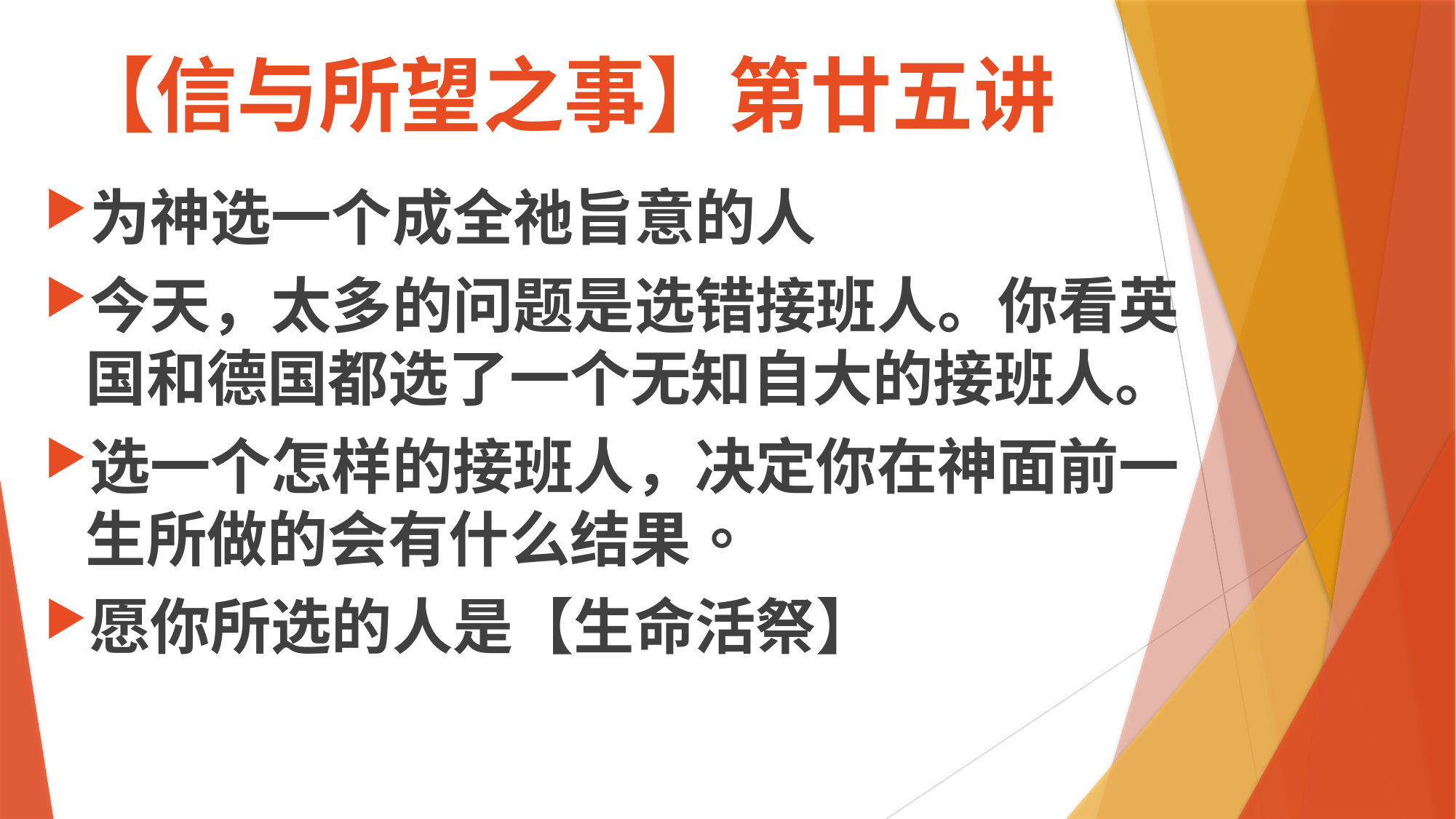

# 【信与所望之事】第廿五讲
为神选一个成全祂旨意的人
今天，太多的问题是选错接班人。你看英国和德国都选了一个无知自大的接班人。
选一个怎样的接班人，决定你在神面前一生所做的会有什么结果。
愿你所选的人是【生命活祭】